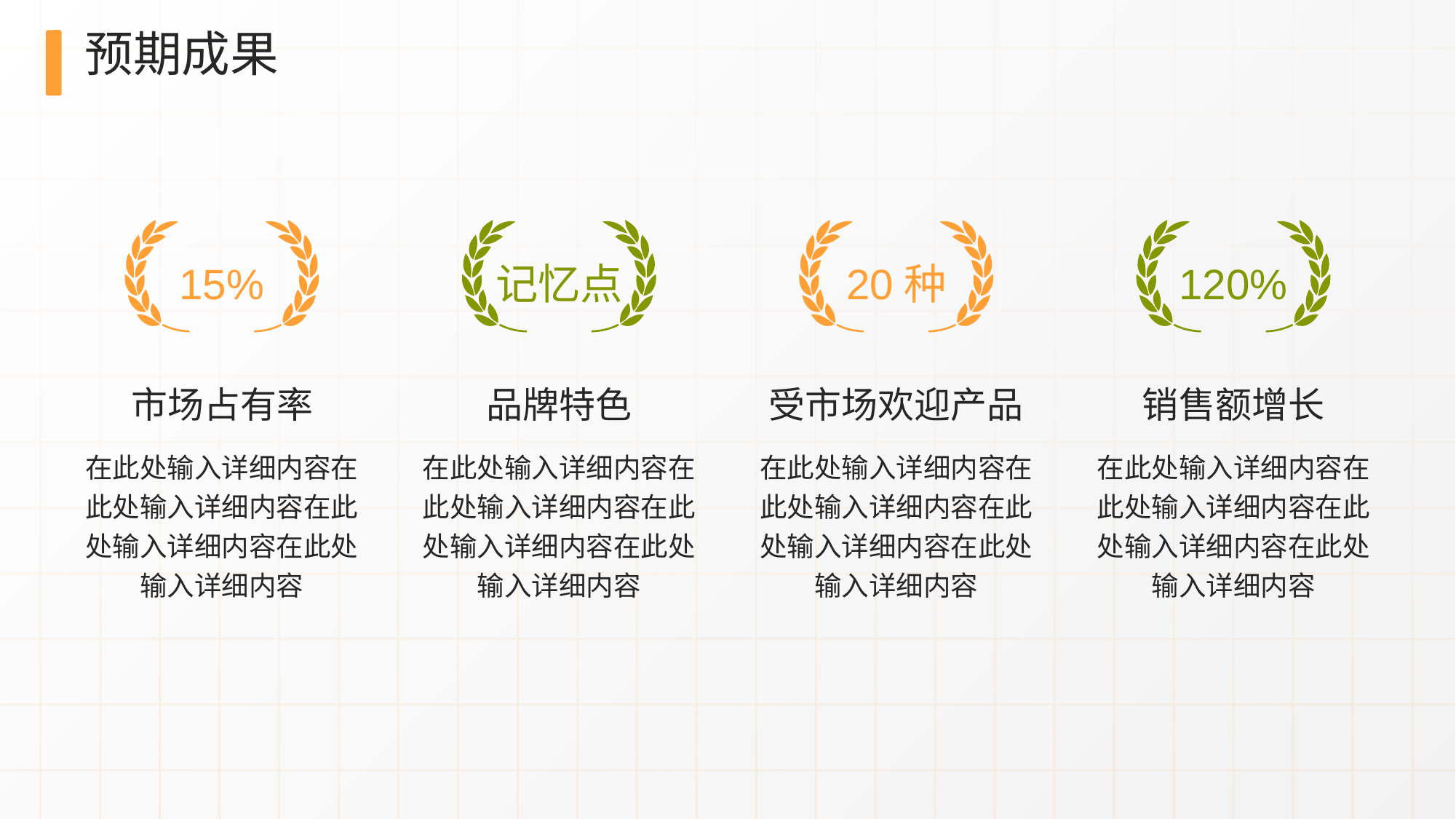

# 预期成果

15%
记忆点
20种
120%
市场占有率
品牌特色
受市场欢迎产品
销售额增长
在此处输入详细内容在此处输入详细内容在此处输入详细内容在此处输入详细内容
在此处输入详细内容在此处输入详细内容在此处输入详细内容在此处输入详细内容
在此处输入详细内容在此处输入详细内容在此处输入详细内容在此处输入详细内容
在此处输入详细内容在此处输入详细内容在此处输入详细内容在此处输入详细内容